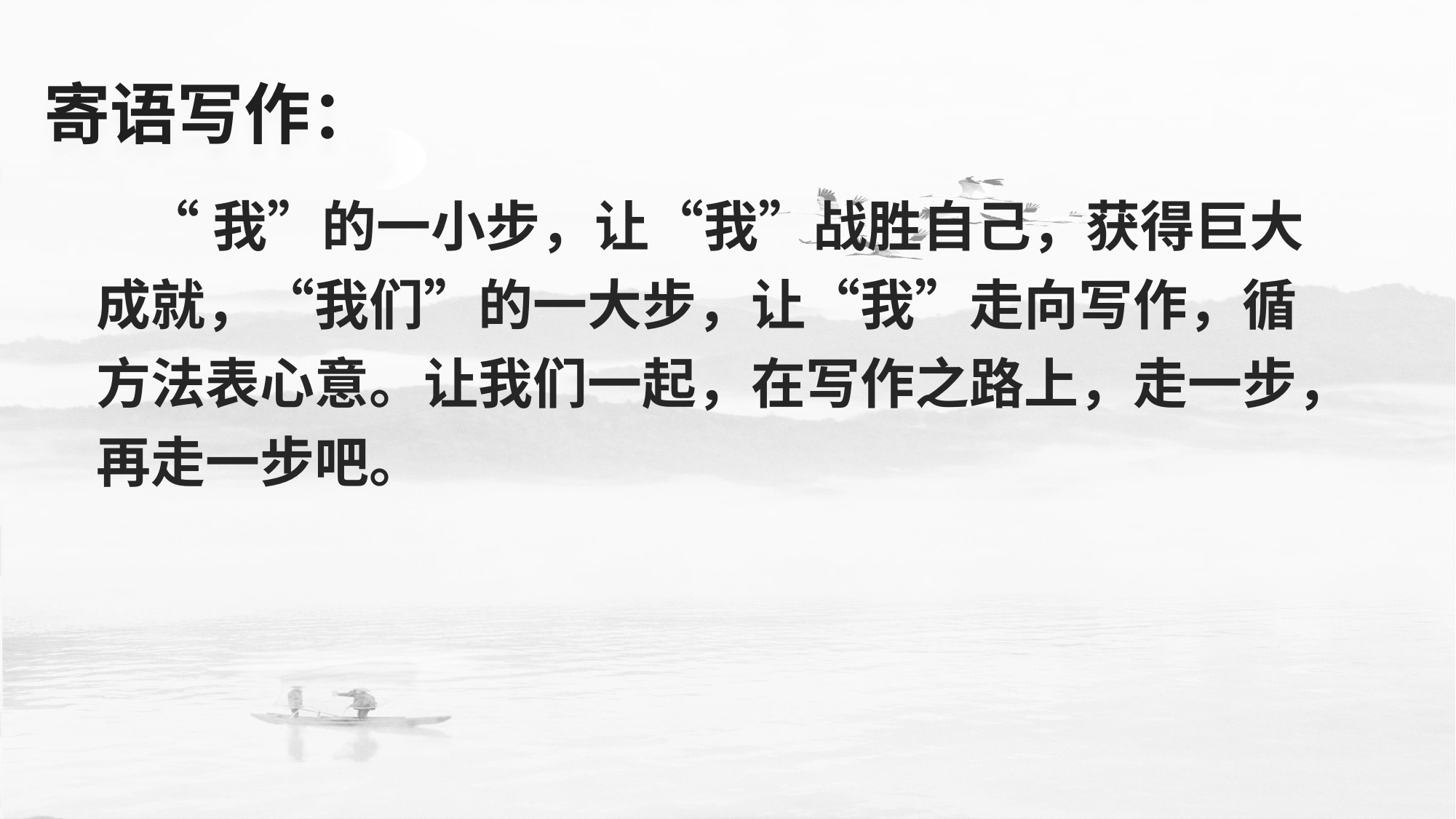

# 寄语写作：
    “我”的一小步，让“我”战胜自己，获得巨大成就，“我们”的一大步，让“我”走向写作，循方法表心意。让我们一起，在写作之路上，走一步，再走一步吧。